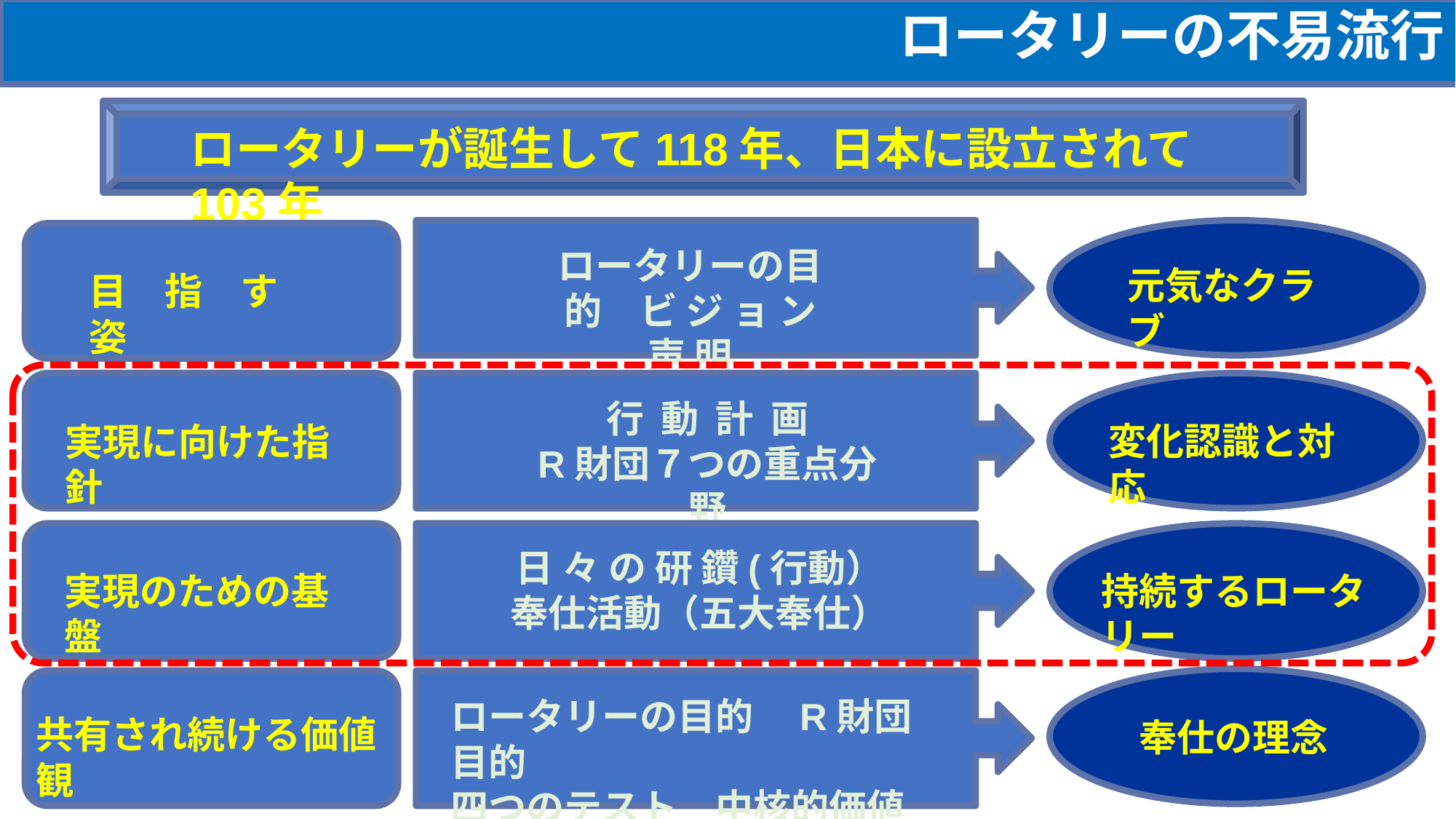

ロータリーの不易流行

ロータリーが誕生して118年、日本に設立されて103年

ロータリーの目的　ビ ジ ョ ン 声 明

元気なクラブ

目　指　す　姿

実現に向けた指針

行  動  計  画
R財団７つの重点分野

変化認識と対応

実現のための基盤

日 々 の 研 鑽(行動）
奉仕活動（五大奉仕）

持続するロータリー

奉仕の理念

共有され続ける価値観

ロータリーの目的　R財団目的
四つのテスト　中核的価値観